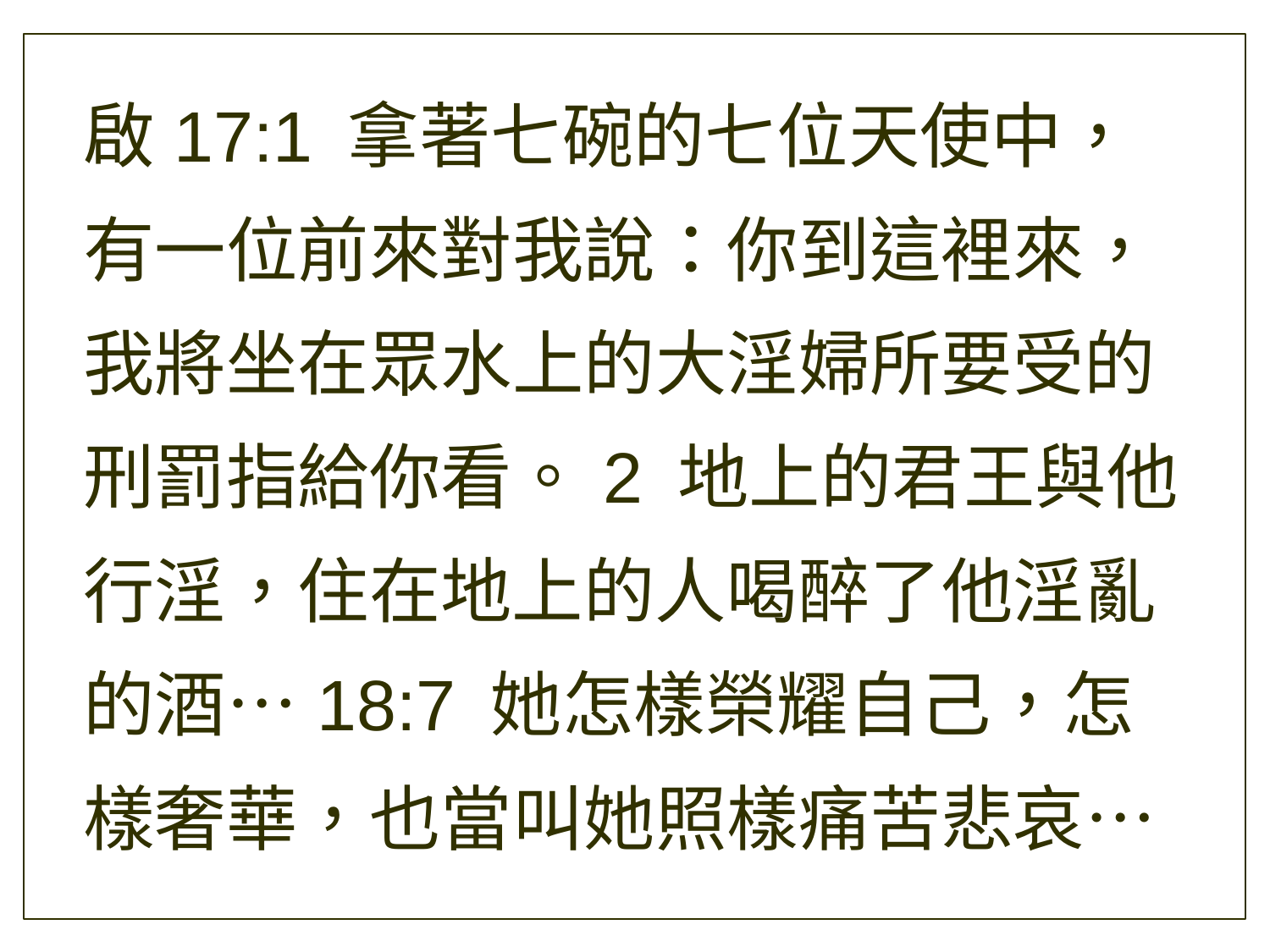

啟17:1 拿著七碗的七位天使中，有一位前來對我說：你到這裡來，我將坐在眾水上的大淫婦所要受的刑罰指給你看。2 地上的君王與他行淫，住在地上的人喝醉了他淫亂的酒…18:7 她怎樣榮耀自己，怎樣奢華，也當叫她照樣痛苦悲哀…